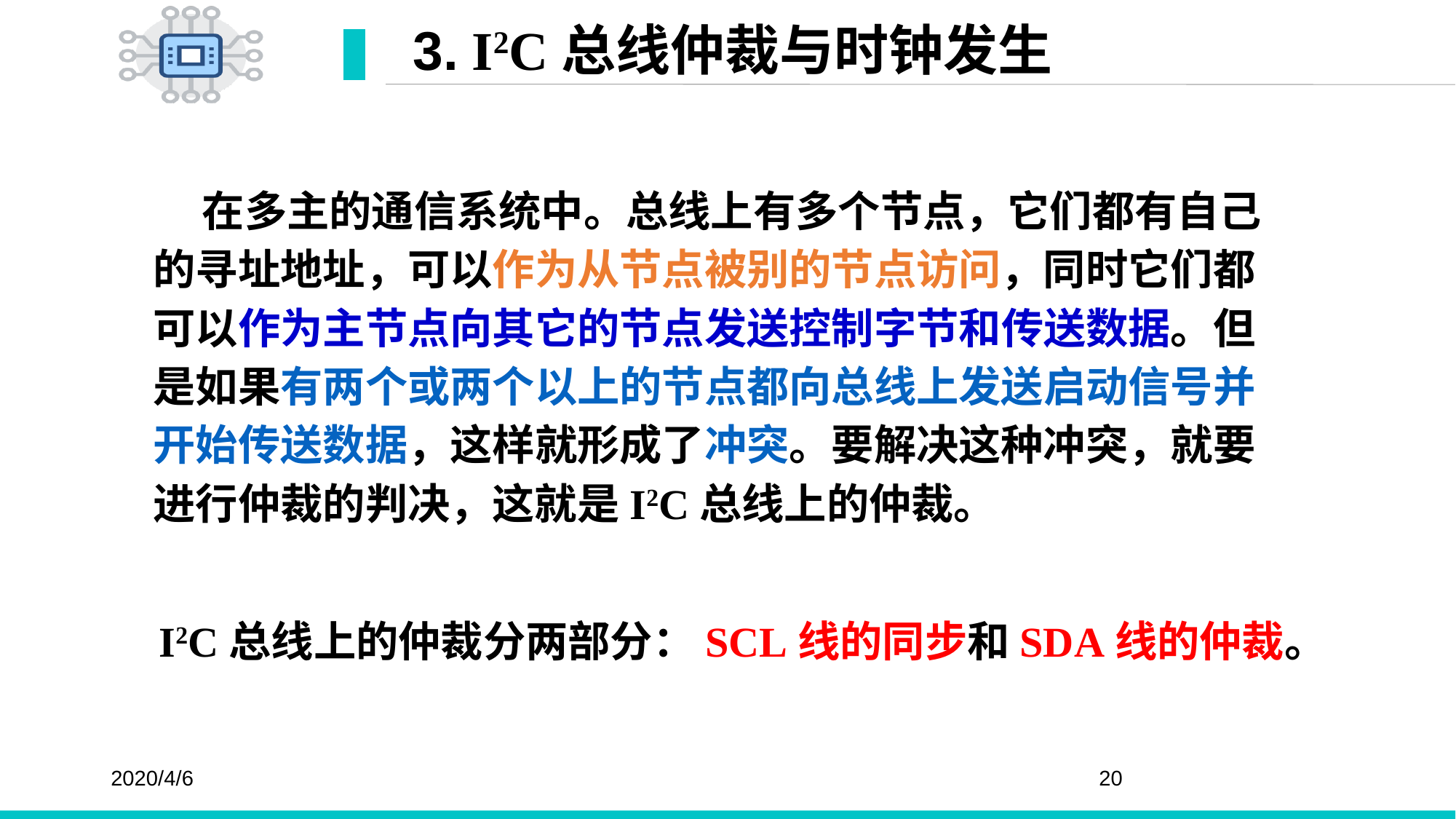

# 3. I2C总线仲裁与时钟发生
    在多主的通信系统中。总线上有多个节点，它们都有自己的寻址地址，可以作为从节点被别的节点访问，同时它们都可以作为主节点向其它的节点发送控制字节和传送数据。但是如果有两个或两个以上的节点都向总线上发送启动信号并开始传送数据，这样就形成了冲突。要解决这种冲突，就要进行仲裁的判决，这就是I2C总线上的仲裁。
I2C总线上的仲裁分两部分：SCL线的同步和SDA线的仲裁。
2020/4/6
20